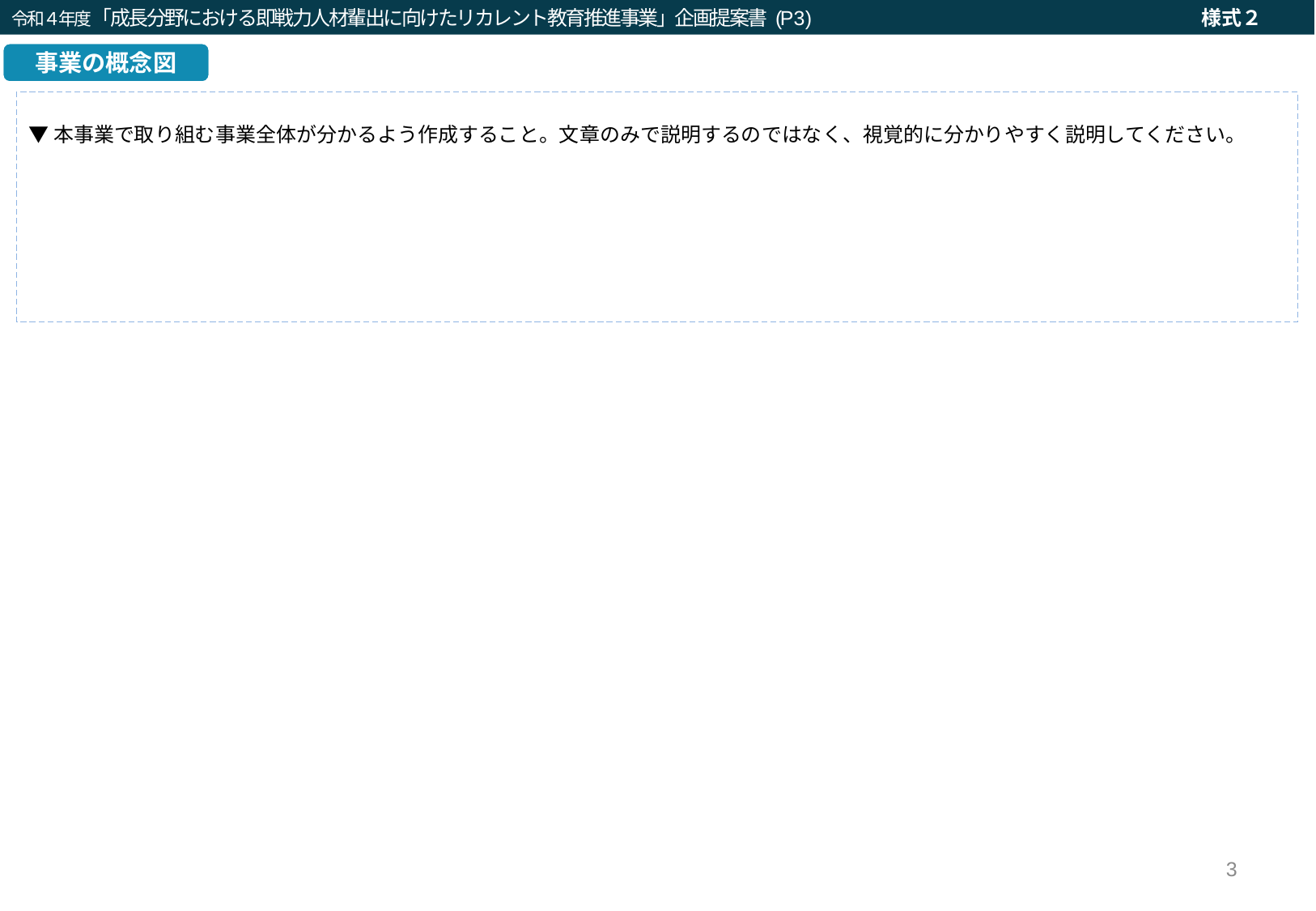

令和４年度「成長分野における即戦力人材輩出に向けたリカレント教育推進事業」企画提案書 (P3)　　　　　　　　　　　　　　　　　　　　　様式２
令和３年度「DX等成長分野を中心とした就職・転職支援のためのリカレント教育推進事業」企画提案書（Ⅰ：DXリテラシー）(P3)
事業の概念図
事業の概念図

▼本事業で取り組む事業全体が分かるよう作成すること。文章のみで説明するのではなく、視覚的に分かりやすく説明してください。

3